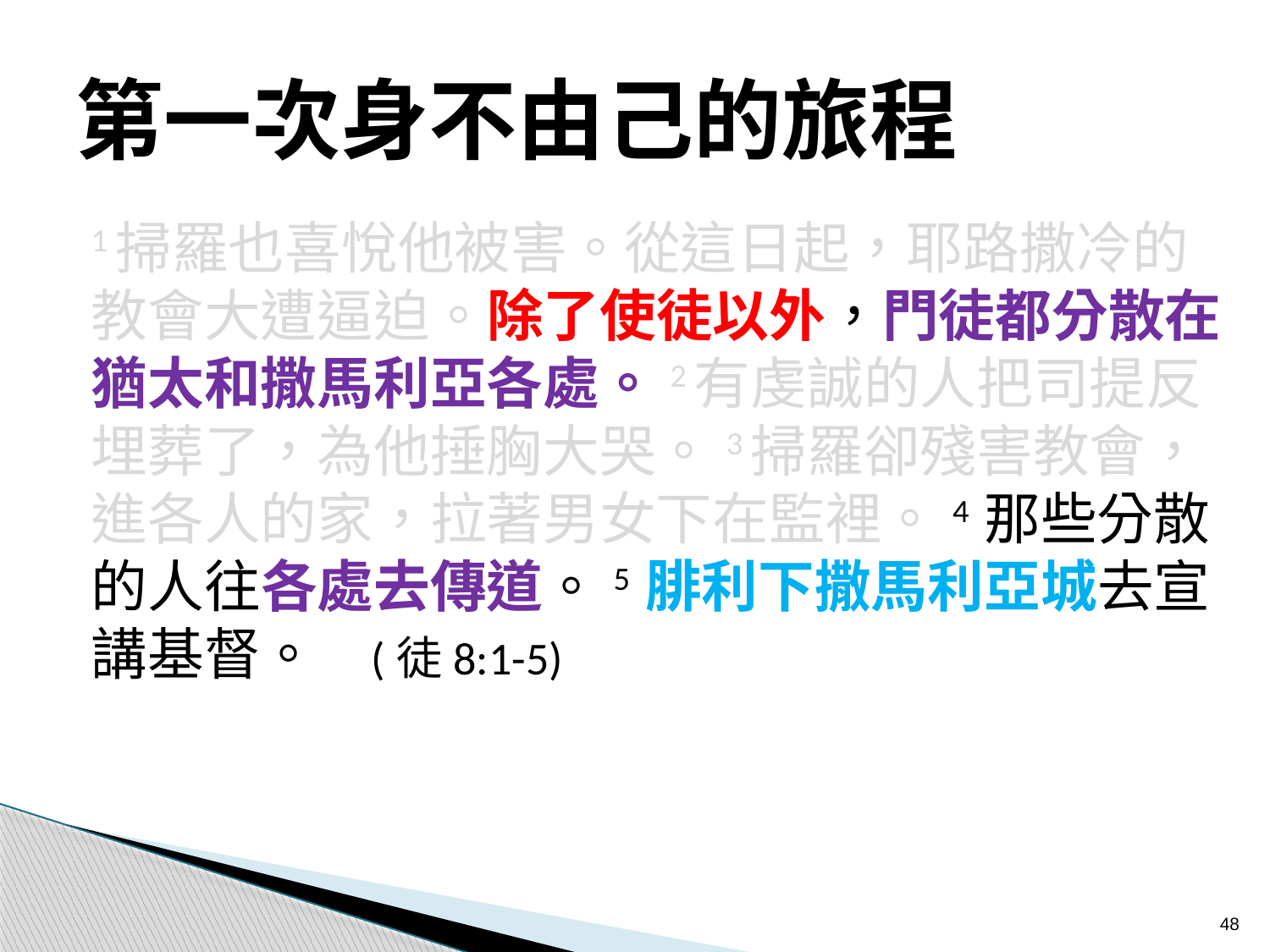

# 第一次身不由己的旅程
1掃羅也喜悅他被害。從這日起，耶路撒冷的教會大遭逼迫。除了使徒以外，門徒都分散在猶太和撒馬利亞各處。2有虔誠的人把司提反埋葬了，為他捶胸大哭。3掃羅卻殘害教會，進各人的家，拉著男女下在監裡。4 那些分散的人往各處去傳道。5 腓利下撒馬利亞城去宣講基督。	 (徒8:1-5)
48